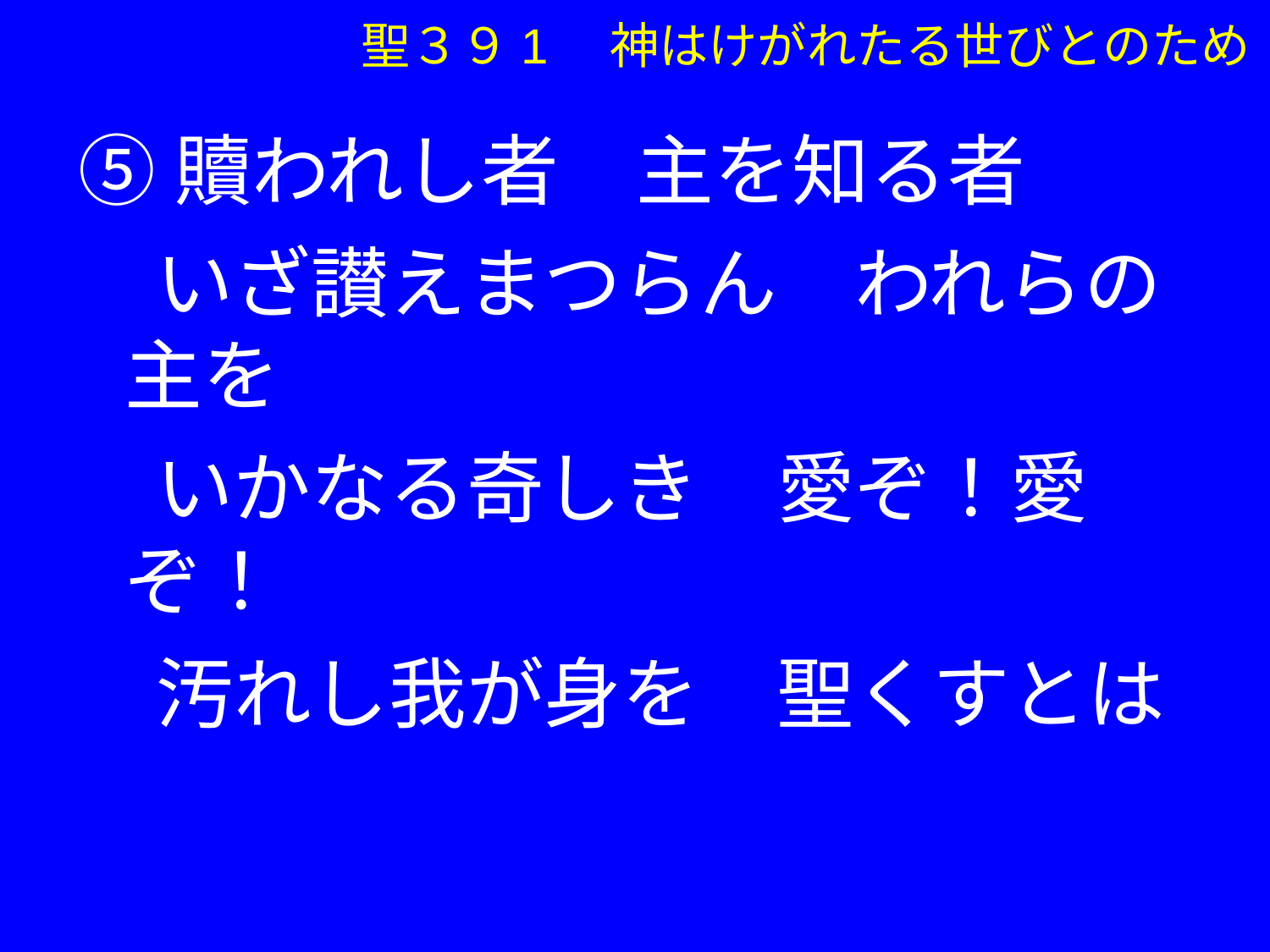

聖３９1　神はけがれたる世びとのため
⑤贖われし者　主を知る者
　いざ讃えまつらん　われらの主を
　いかなる奇しき　愛ぞ！愛ぞ！
　汚れし我が身を　聖くすとは